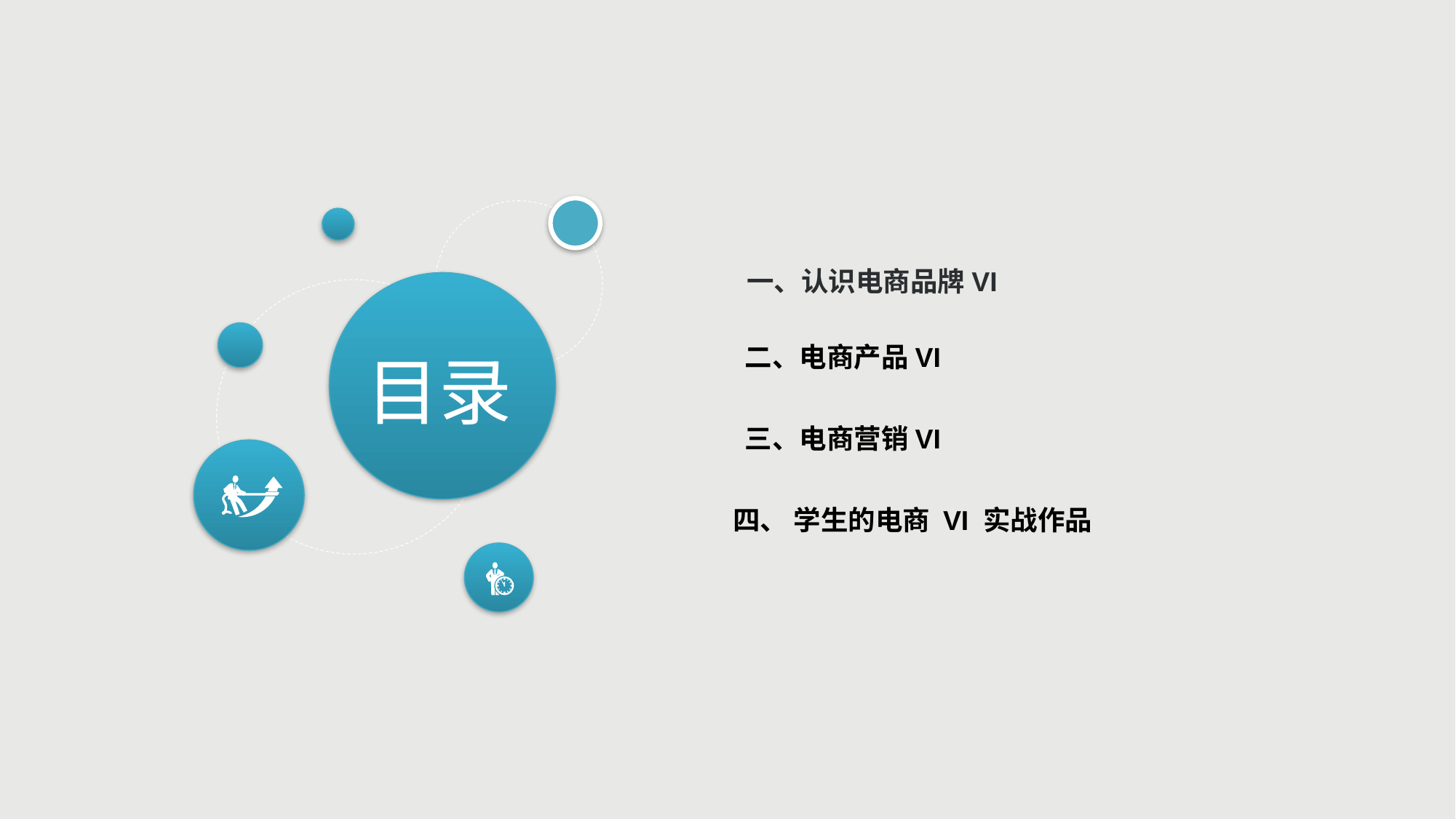

一、认识电商品牌VI

二、电商产品VI
目录
三、电商营销VI

四、 学生的电商 VI 实战作品